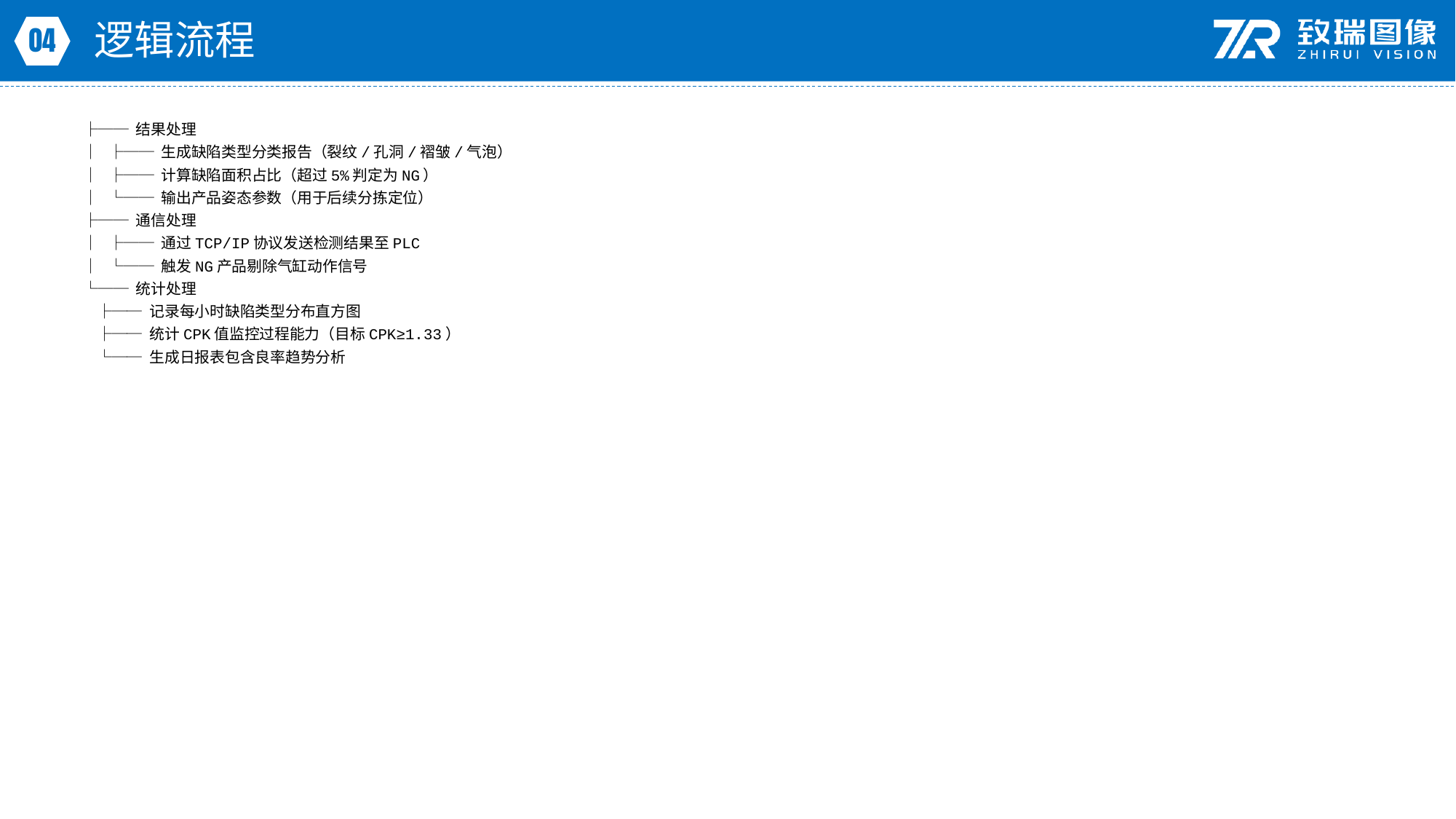

逻辑流程
04

├── 结果处理
│   ├── 生成缺陷类型分类报告（裂纹/孔洞/褶皱/气泡）
│   ├── 计算缺陷面积占比（超过5%判定为NG）
│   └── 输出产品姿态参数（用于后续分拣定位）
├── 通信处理
│   ├── 通过TCP/IP协议发送检测结果至PLC
│   └── 触发NG产品剔除气缸动作信号
└── 统计处理
    ├── 记录每小时缺陷类型分布直方图
    ├── 统计CPK值监控过程能力（目标CPK≥1.33）
    └── 生成日报表包含良率趋势分析